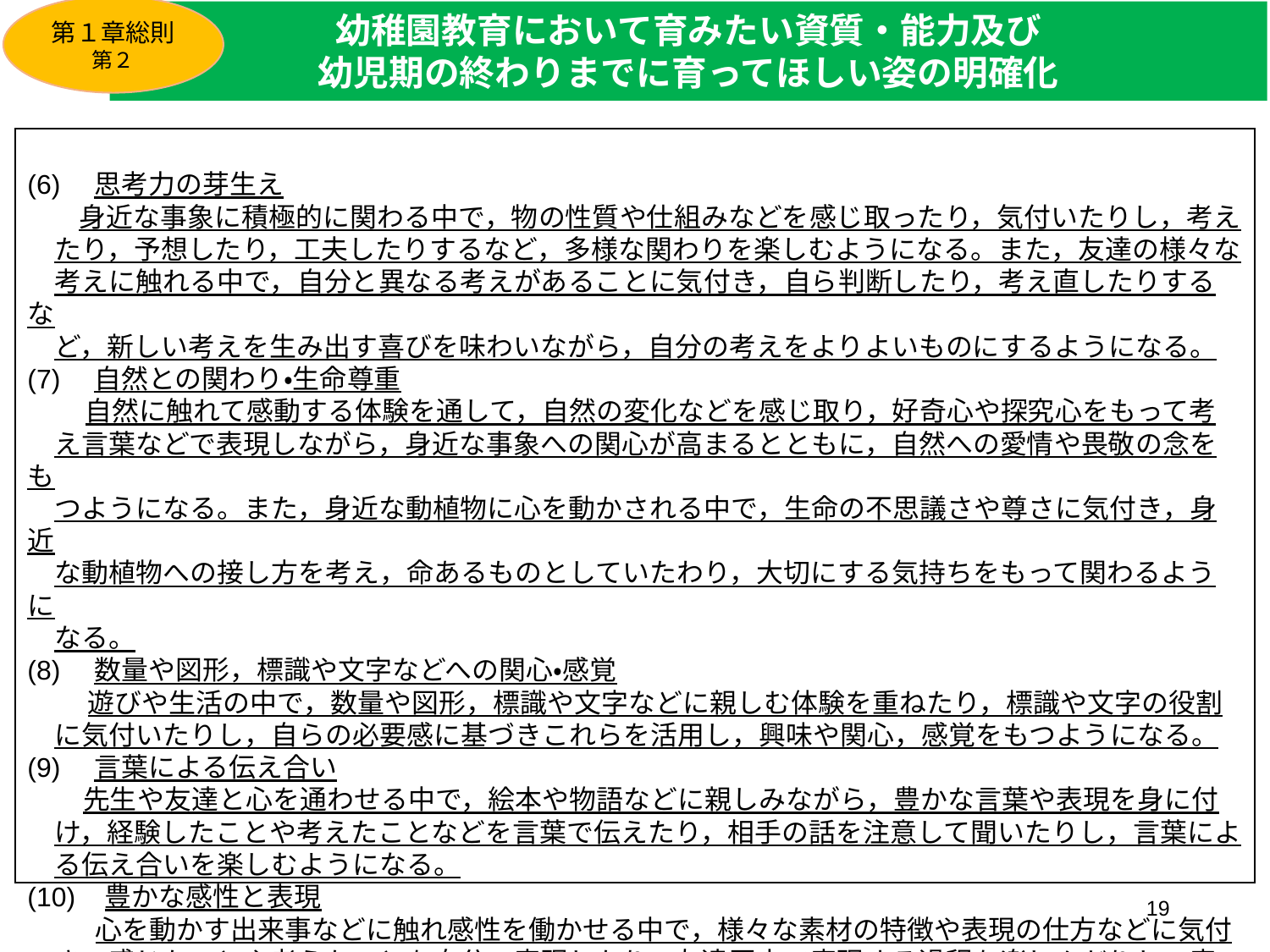

第１章総則
第２
幼稚園教育において育みたい資質・能力及び
幼児期の終わりまでに育ってほしい姿の明確化
(6)　思考力の芽生え
　    身近な事象に積極的に関わる中で，物の性質や仕組みなどを感じ取ったり，気付いたりし，考え
　たり，予想したり，工夫したりするなど，多様な関わりを楽しむようになる。また，友達の様々な
　考えに触れる中で，自分と異なる考えがあることに気付き，自ら判断したり，考え直したりするな
　ど，新しい考えを生み出す喜びを味わいながら，自分の考えをよりよいものにするようになる。
(7)　自然との関わり・生命尊重
　     自然に触れて感動する体験を通して，自然の変化などを感じ取り，好奇心や探究心をもって考
　え言葉などで表現しながら，身近な事象への関心が高まるとともに，自然への愛情や畏敬の念をも
　つようになる。また，身近な動植物に心を動かされる中で，生命の不思議さや尊さに気付き，身近
　な動植物への接し方を考え，命あるものとしていたわり，大切にする気持ちをもって関わるように
　なる。
(8)　数量や図形，標識や文字などへの関心・感覚
　　 遊びや生活の中で，数量や図形，標識や文字などに親しむ体験を重ねたり，標識や文字の役割
　に気付いたりし，自らの必要感に基づきこれらを活用し，興味や関心，感覚をもつようになる。
(9)　言葉による伝え合い
        先生や友達と心を通わせる中で，絵本や物語などに親しみながら，豊かな言葉や表現を身に付
　け，経験したことや考えたことなどを言葉で伝えたり，相手の話を注意して聞いたりし，言葉によ
　る伝え合いを楽しむようになる。
(10)   豊かな感性と表現
          心を動かす出来事などに触れ感性を働かせる中で，様々な素材の特徴や表現の仕方などに気付
　き，感じたことや考えたことを自分で表現したり，友達同士で表現する過程を楽しんだりし，表現
　する喜びを味わい，意欲をもつようになる。

19